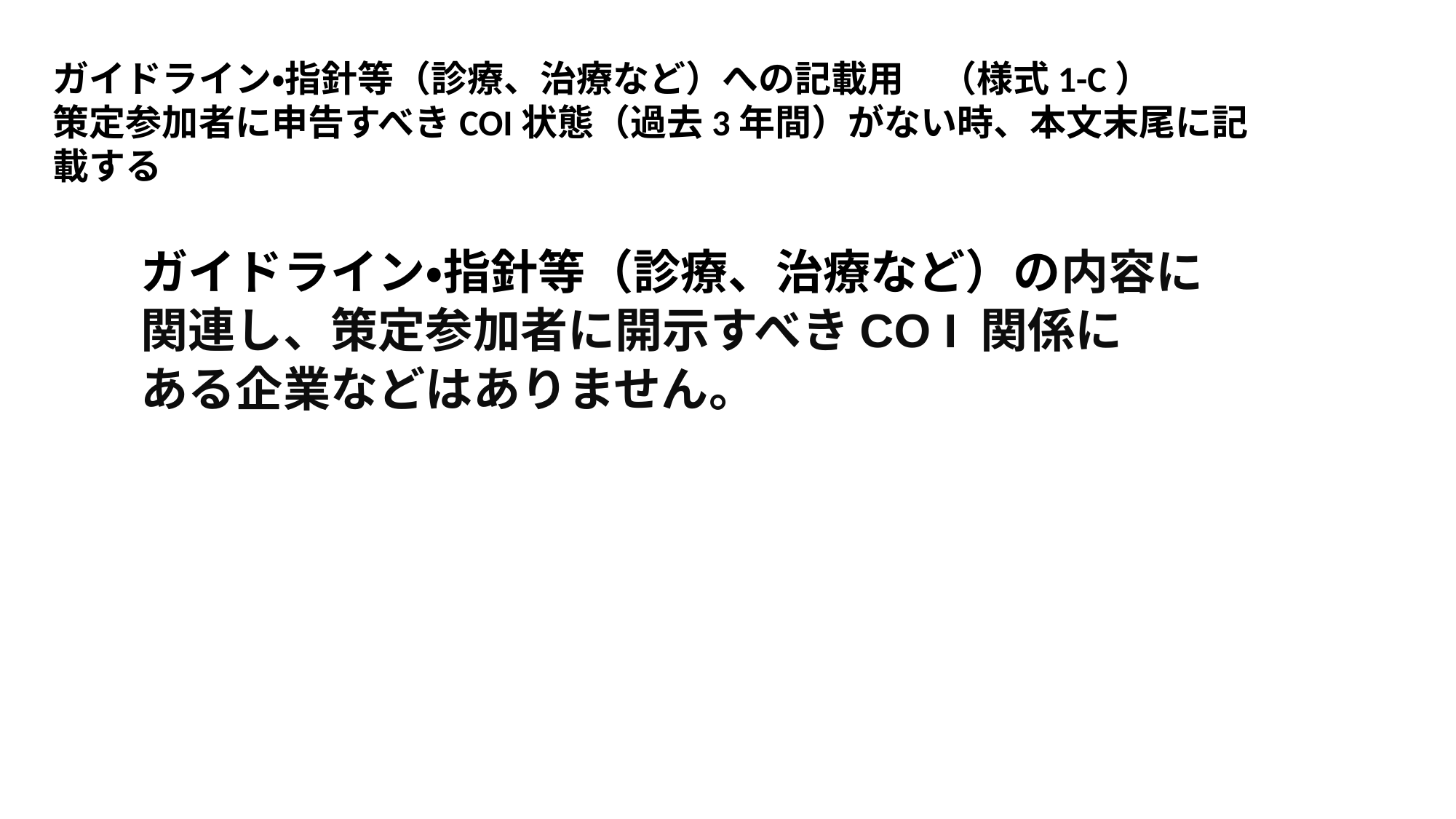

ガイドライン・指針等（診療、治療など）への記載用　（様式1-C）
策定参加者に申告すべきCOI状態（過去3年間）がない時、本文末尾に記載する
ガイドライン・指針等（診療、治療など）の内容に
関連し、策定参加者に開示すべきCO I 関係に
ある企業などはありません。